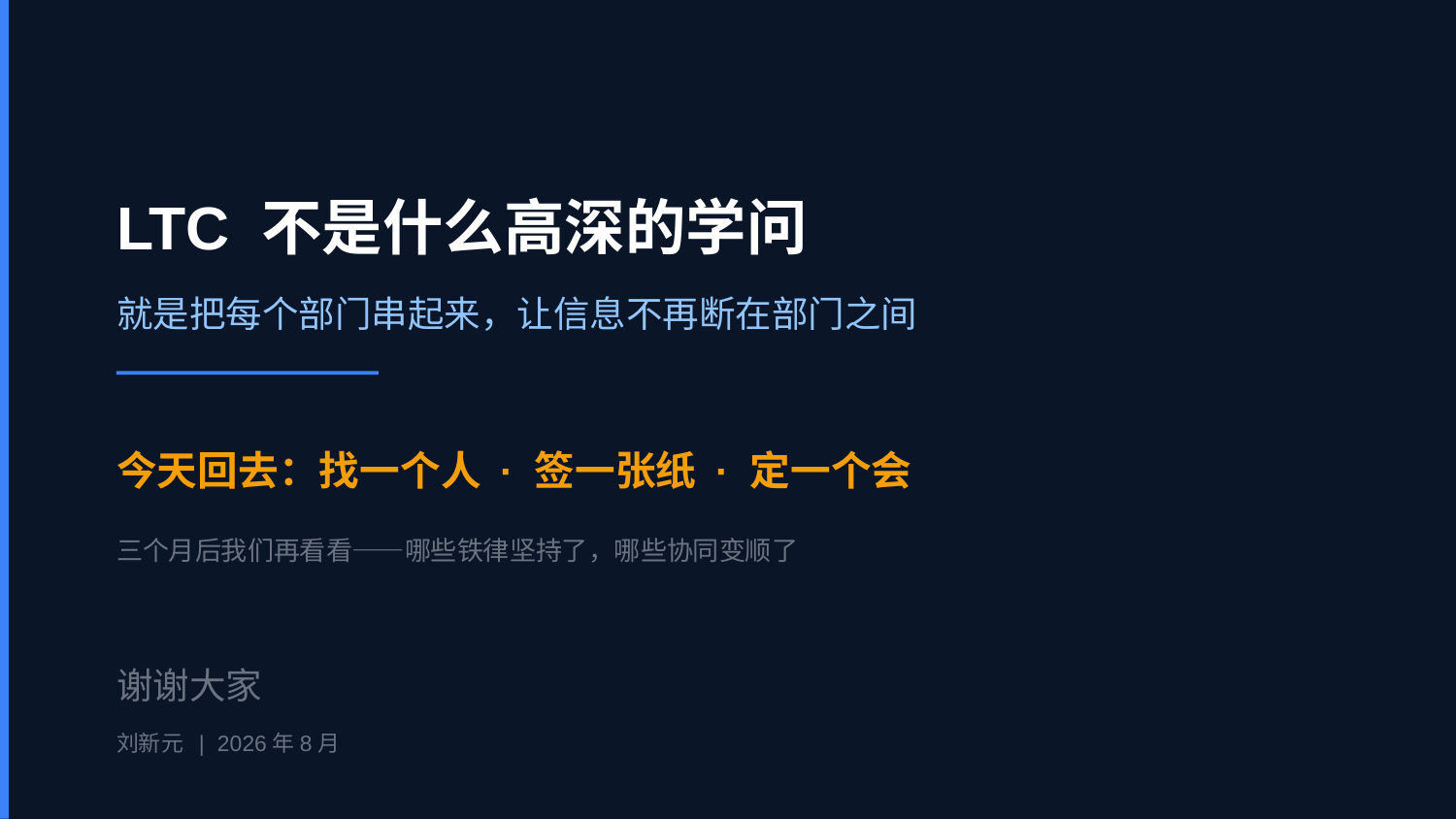

LTC 不是什么高深的学问
就是把每个部门串起来，让信息不再断在部门之间

今天回去：找一个人 · 签一张纸 · 定一个会
三个月后我们再看看——哪些铁律坚持了，哪些协同变顺了
谢谢大家
刘新元  |  2026年8月